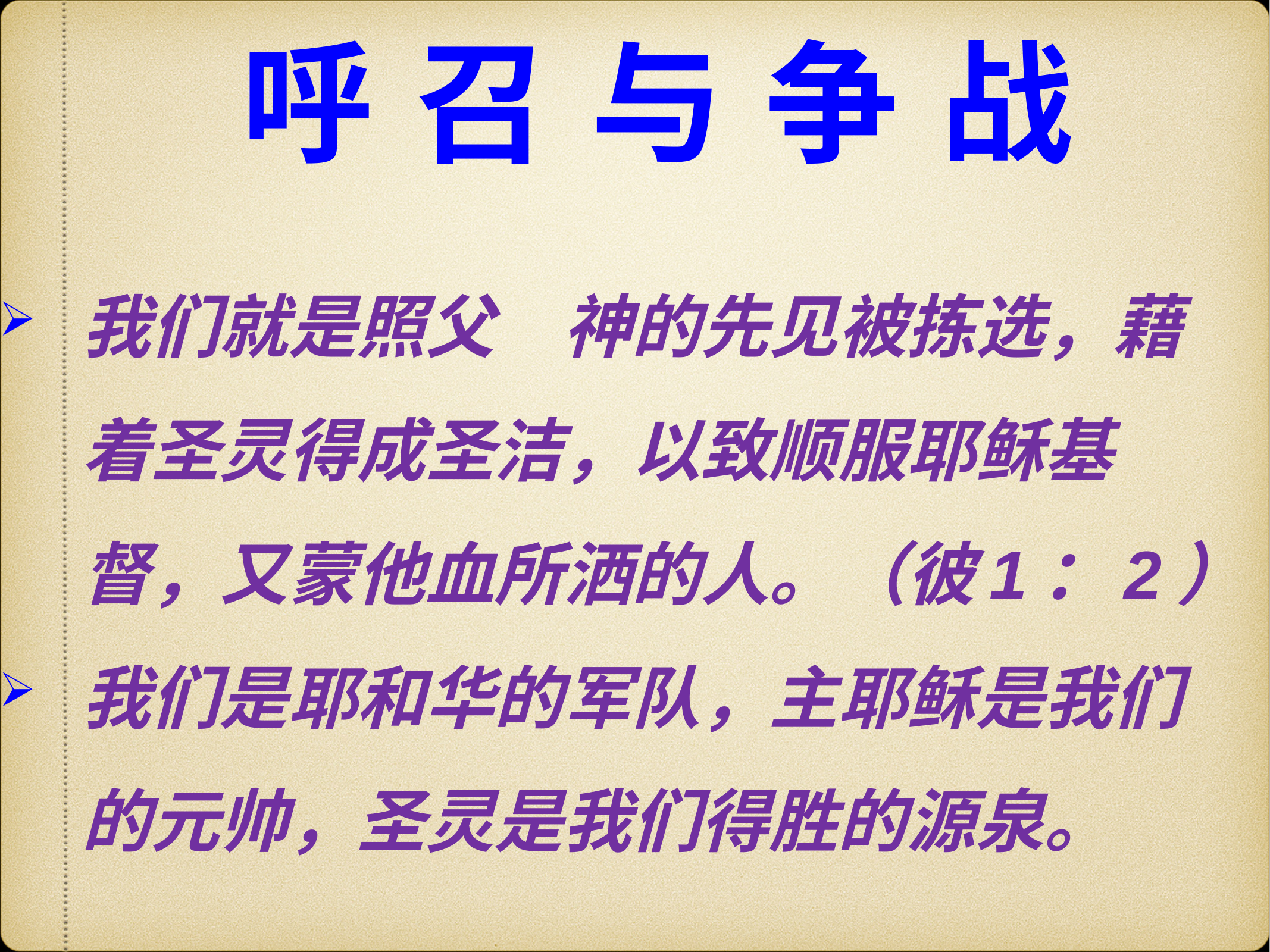

呼召与争战
我们就是照父　神的先见被拣选，藉着圣灵得成圣洁，以致顺服耶稣基督，又蒙他血所洒的人。（彼1：2）
我们是耶和华的军队，主耶稣是我们的元帅，圣灵是我们得胜的源泉。